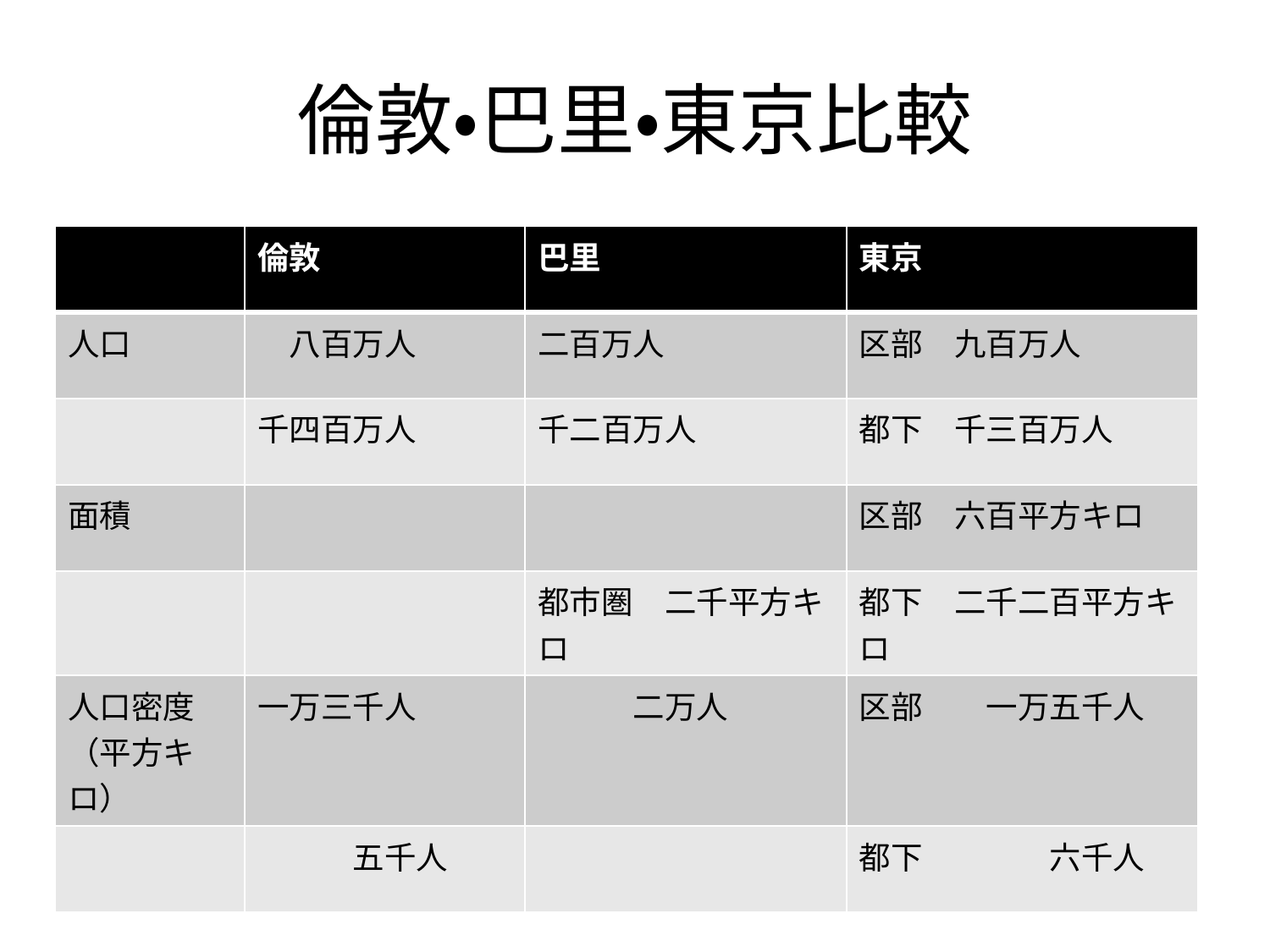

# 倫敦・巴里・東京比較
|  | 倫敦 | 巴里 | 東京 |
| --- | --- | --- | --- |
| 人口 | 八百万人 | 二百万人 | 区部　九百万人 |
|  | 千四百万人 | 千二百万人 | 都下　千三百万人 |
| 面積 |  |  | 区部　六百平方キロ |
|  |  | 都市圏　二千平方キロ | 都下　二千二百平方キロ |
| 人口密度 （平方キロ） | 一万三千人 | 二万人 | 区部　　一万五千人 |
|  | 五千人 |  | 都下　　　　六千人 |